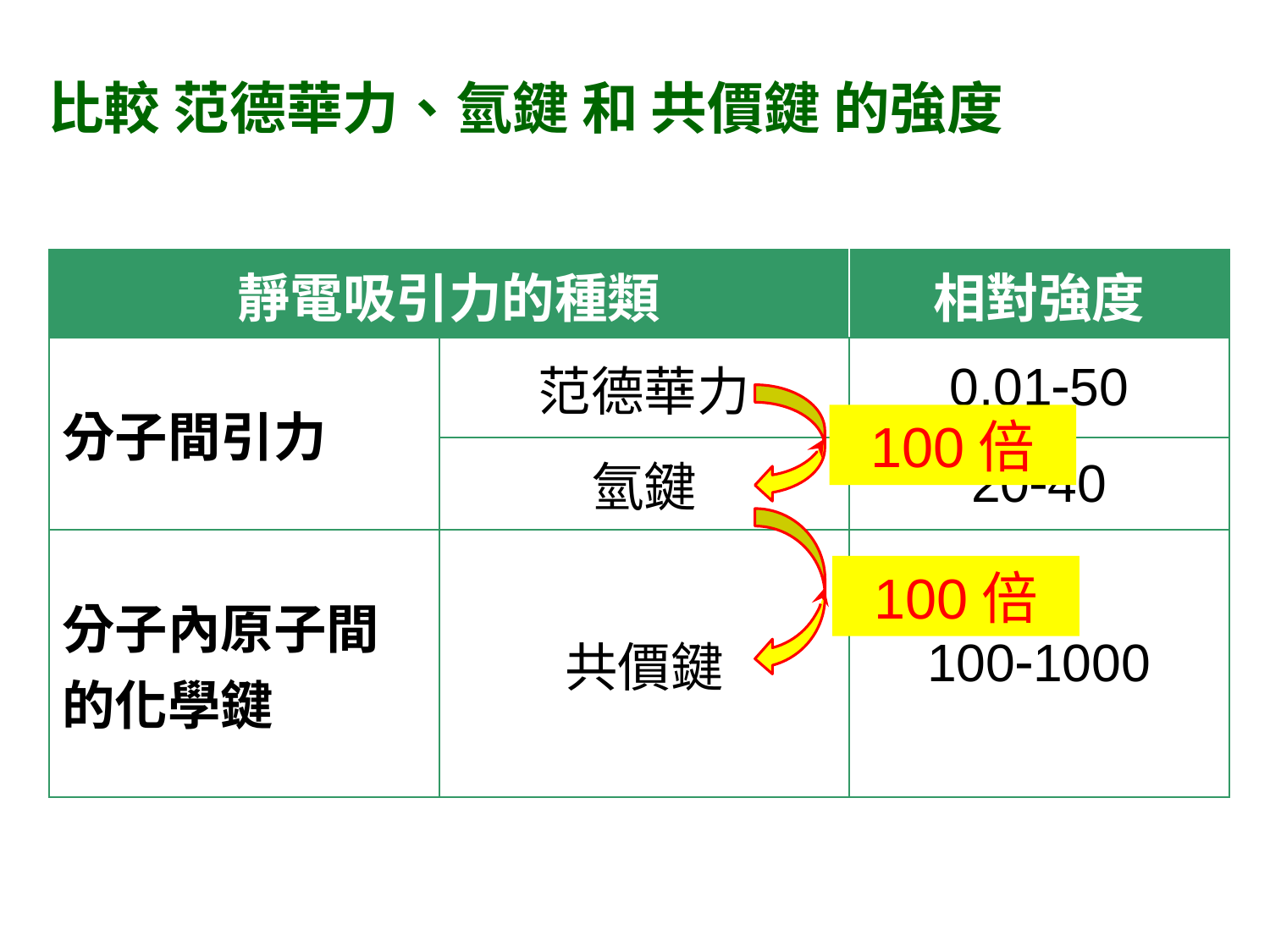

比較 范德華力、氫鍵 和 共價鍵 的強度
| 靜電吸引力的種類 |  | 相對強度 |
| --- | --- | --- |
| 分子間引力 | 范德華力 | 0.01−50 |
|  | 氫鍵 | 20−40 |
| 分子內原子間的化學鍵 | 共價鍵 | 100−1000 |

100倍

100倍